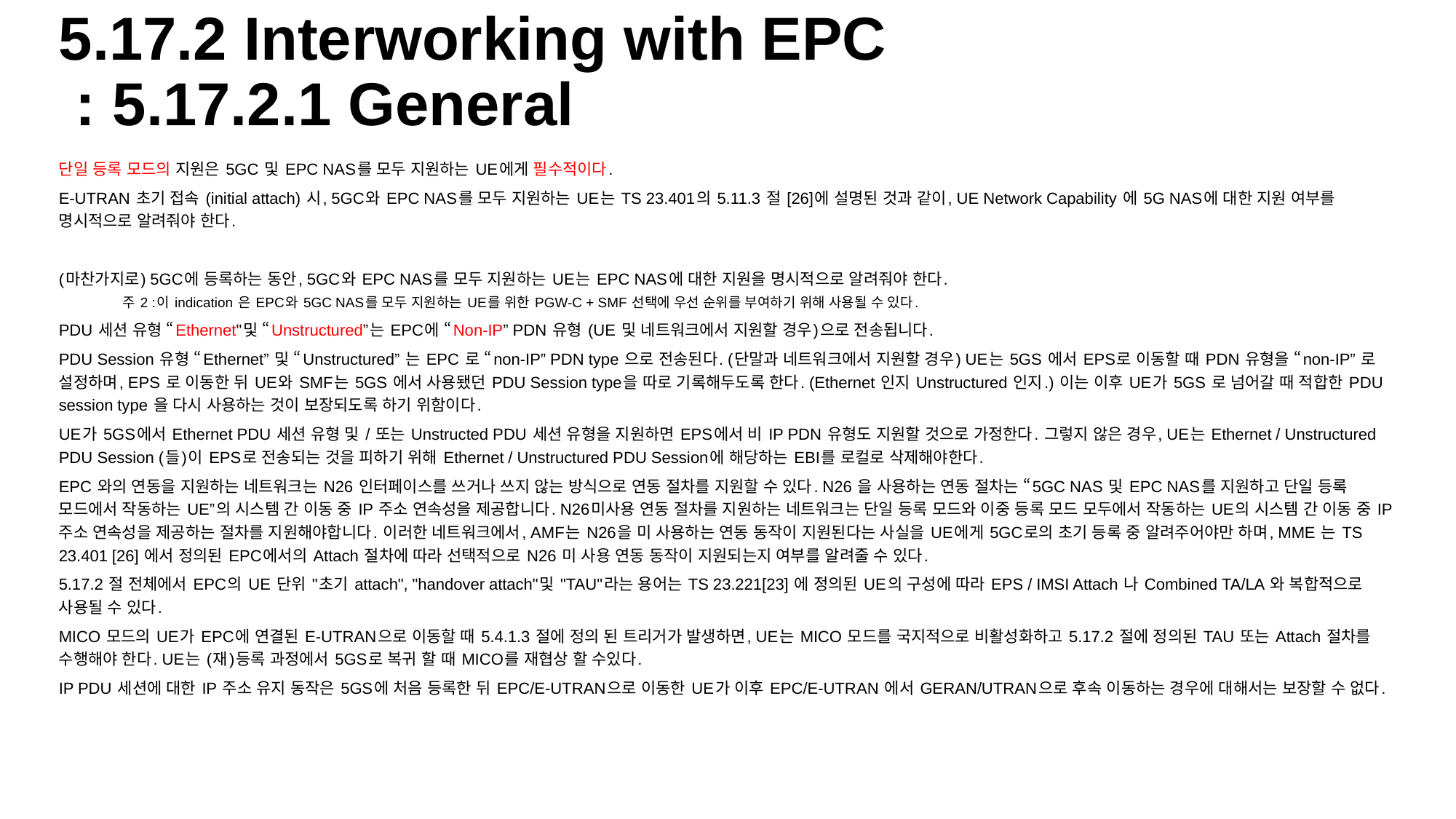

# 5.17.2 Interworking with EPC : 5.17.2.1 General
단일 등록 모드의 지원은 5GC 및 EPC NAS를 모두 지원하는 UE에게 필수적이다.
E-UTRAN 초기 접속 (initial attach) 시, 5GC와 EPC NAS를 모두 지원하는 UE는 TS 23.401의 5.11.3 절 [26]에 설명된 것과 같이, UE Network Capability 에 5G NAS에 대한 지원 여부를 명시적으로 알려줘야 한다.

(마찬가지로) 5GC에 등록하는 동안, 5GC와 EPC NAS를 모두 지원하는 UE는 EPC NAS에 대한 지원을 명시적으로 알려줘야 한다.
주 2 :이 indication 은 EPC와 5GC NAS를 모두 지원하는 UE를 위한 PGW-C + SMF 선택에 우선 순위를 부여하기 위해 사용될 수 있다.
PDU 세션 유형 “Ethernet"및 “Unstructured”는 EPC에 “Non-IP” PDN 유형 (UE 및 네트워크에서 지원할 경우)으로 전송됩니다.
PDU Session 유형 “Ethernet” 및 “Unstructured” 는 EPC 로 “non-IP” PDN type 으로 전송된다. (단말과 네트워크에서 지원할 경우) UE는 5GS 에서 EPS로 이동할 때 PDN 유형을 “non-IP” 로 설정하며, EPS 로 이동한 뒤 UE와 SMF는 5GS 에서 사용됐던 PDU Session type을 따로 기록해두도록 한다. (Ethernet 인지 Unstructured 인지.) 이는 이후 UE가 5GS 로 넘어갈 때 적합한 PDU session type 을 다시 사용하는 것이 보장되도록 하기 위함이다.
UE가 5GS에서 Ethernet PDU 세션 유형 및 / 또는 Unstructed PDU 세션 유형을 지원하면 EPS에서 비 IP PDN 유형도 지원할 것으로 가정한다. 그렇지 않은 경우, UE는 Ethernet / Unstructured PDU Session (들)이 EPS로 전송되는 것을 피하기 위해 Ethernet / Unstructured PDU Session에 해당하는 EBI를 로컬로 삭제해야한다.
EPC 와의 연동을 지원하는 네트워크는 N26 인터페이스를 쓰거나 쓰지 않는 방식으로 연동 절차를 지원할 수 있다. N26 을 사용하는 연동 절차는 “5GC NAS 및 EPC NAS를 지원하고 단일 등록 모드에서 작동하는 UE”의 시스템 간 이동 중 IP 주소 연속성을 제공합니다. N26미사용 연동 절차를 지원하는 네트워크는 단일 등록 모드와 이중 등록 모드 모두에서 작동하는 UE의 시스템 간 이동 중 IP 주소 연속성을 제공하는 절차를 지원해야합니다. 이러한 네트워크에서, AMF는 N26을 미 사용하는 연동 동작이 지원된다는 사실을 UE에게 5GC로의 초기 등록 중 알려주어야만 하며, MME 는 TS 23.401 [26] 에서 정의된 EPC에서의 Attach 절차에 따라 선택적으로 N26 미 사용 연동 동작이 지원되는지 여부를 알려줄 수 있다.
5.17.2 절 전체에서 EPC의 UE 단위 "초기 attach", "handover attach"및 "TAU"라는 용어는 TS 23.221[23] 에 정의된 UE의 구성에 따라 EPS / IMSI Attach 나 Combined TA/LA 와 복합적으로 사용될 수 있다.
MICO 모드의 UE가 EPC에 연결된 E-UTRAN으로 이동할 때 5.4.1.3 절에 정의 된 트리거가 발생하면, UE는 MICO 모드를 국지적으로 비활성화하고 5.17.2 절에 정의된 TAU 또는 Attach 절차를 수행해야 한다. UE는 (재)등록 과정에서 5GS로 복귀 할 때 MICO를 재협상 할 수있다.
IP PDU 세션에 대한 IP 주소 유지 동작은 5GS에 처음 등록한 뒤 EPC/E-UTRAN으로 이동한 UE가 이후 EPC/E-UTRAN 에서 GERAN/UTRAN으로 후속 이동하는 경우에 대해서는 보장할 수 없다.